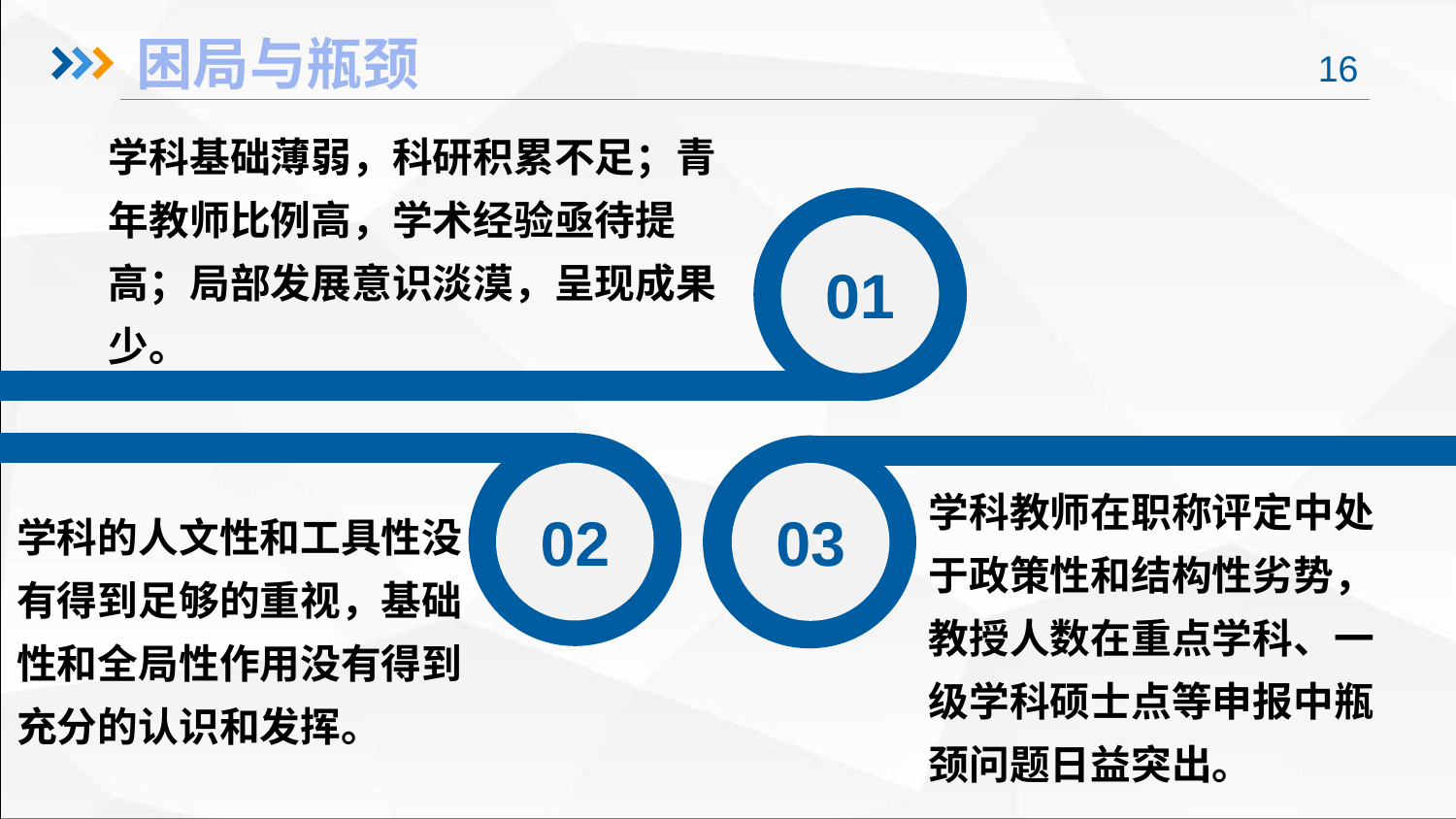

困局与瓶颈
学科基础薄弱，科研积累不足；青年教师比例高，学术经验亟待提高；局部发展意识淡漠，呈现成果少。

01

02

03

学科教师在职称评定中处于政策性和结构性劣势，教授人数在重点学科、一级学科硕士点等申报中瓶颈问题日益突出。
学科的人文性和工具性没有得到足够的重视，基础性和全局性作用没有得到充分的认识和发挥。